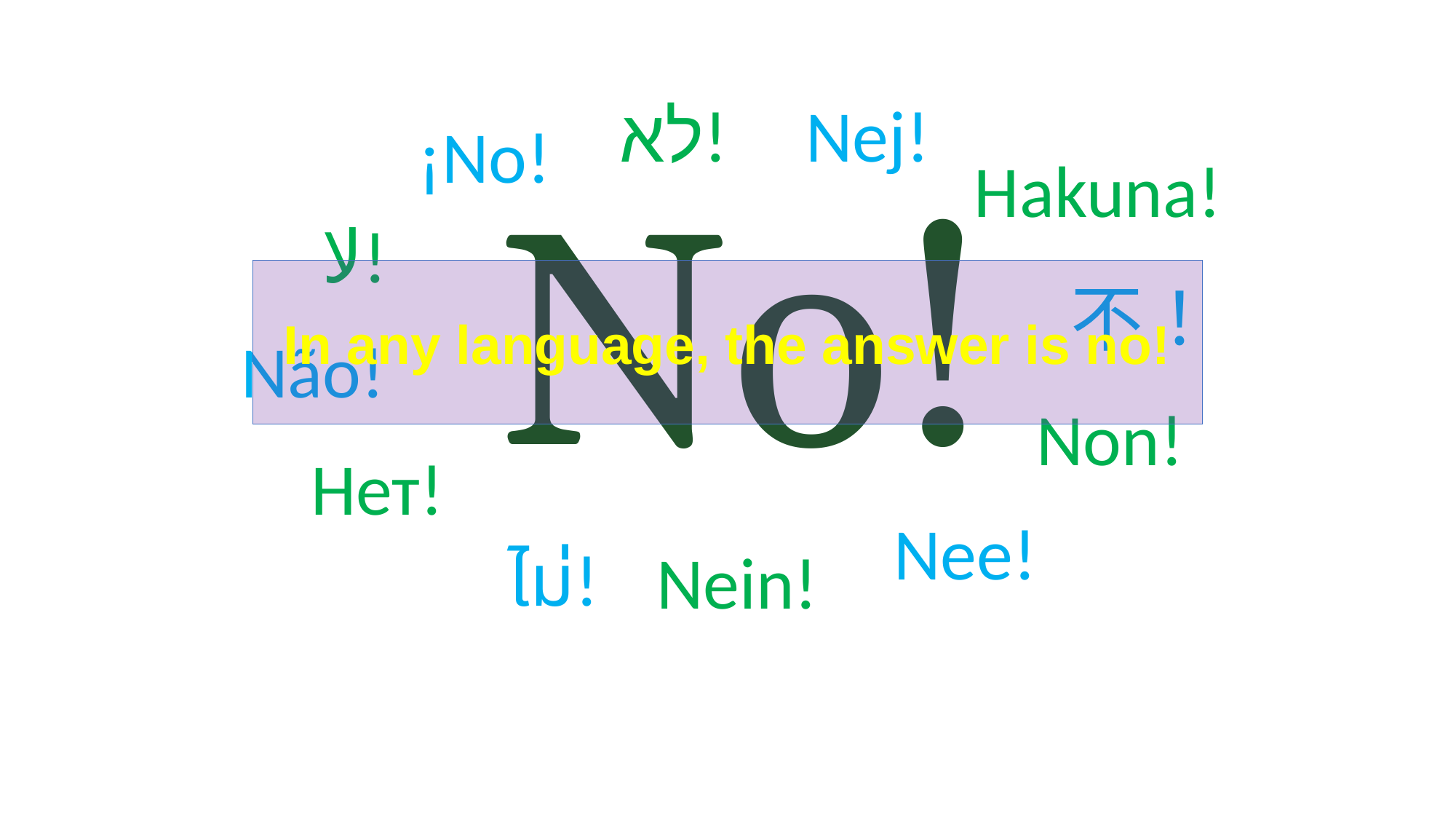

לא!
Nej!
¡No!
Hakuna!
لا!
In any language, the answer is no!
不！
# No!
Não!
Non!
Нет!
Nee!
ไม่!
Nein!